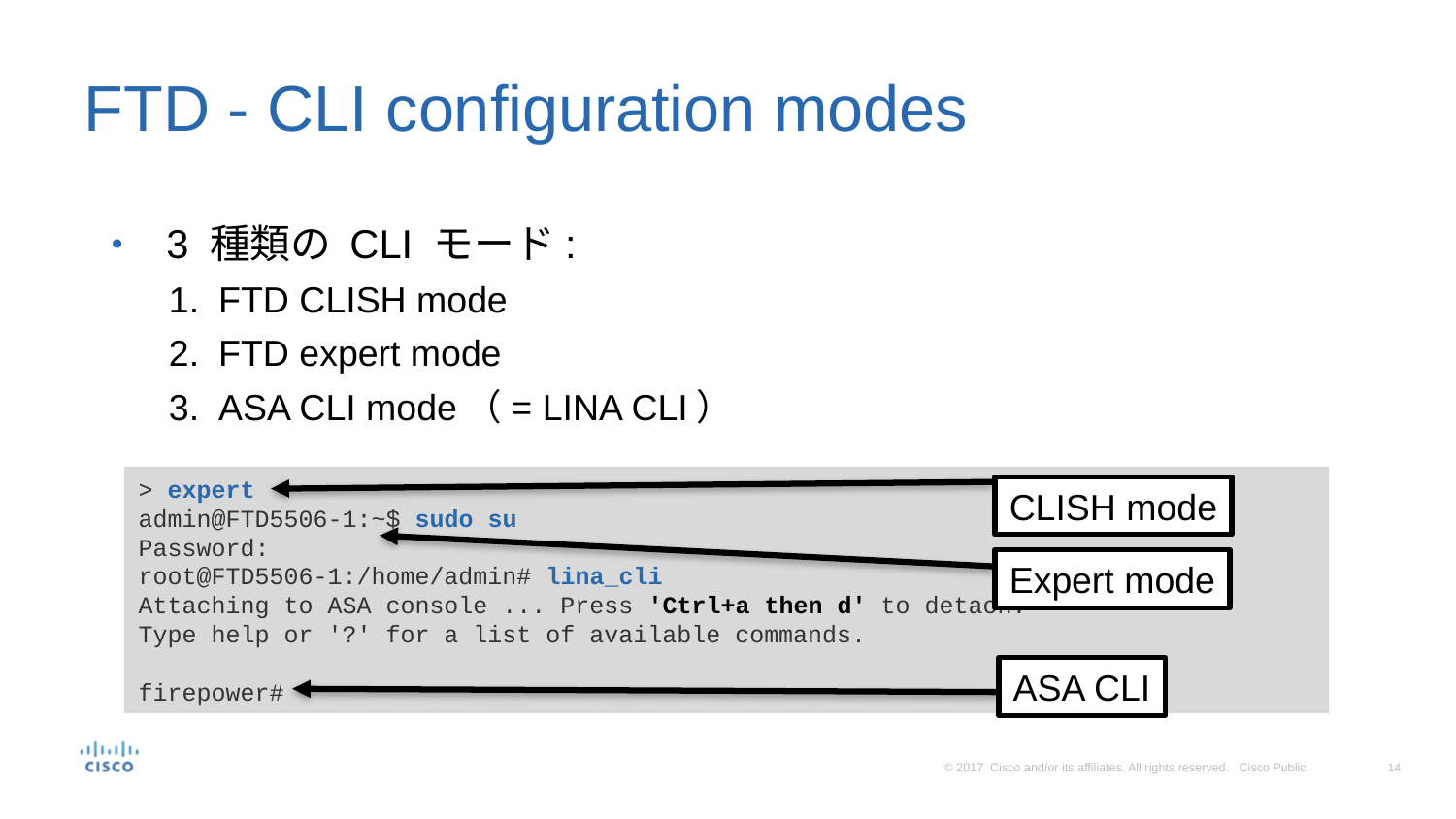

# FTD - CLI configuration modes
3 種類の CLI モード:
FTD CLISH mode
FTD expert mode
ASA CLI mode（= LINA CLI）

> expert
admin@FTD5506-1:~$ sudo su
Password:
root@FTD5506-1:/home/admin# lina_cli
Attaching to ASA console ... Press 'Ctrl+a then d' to detach.
Type help or '?' for a list of available commands.

firepower#
CLISH mode
Expert mode
ASA CLI